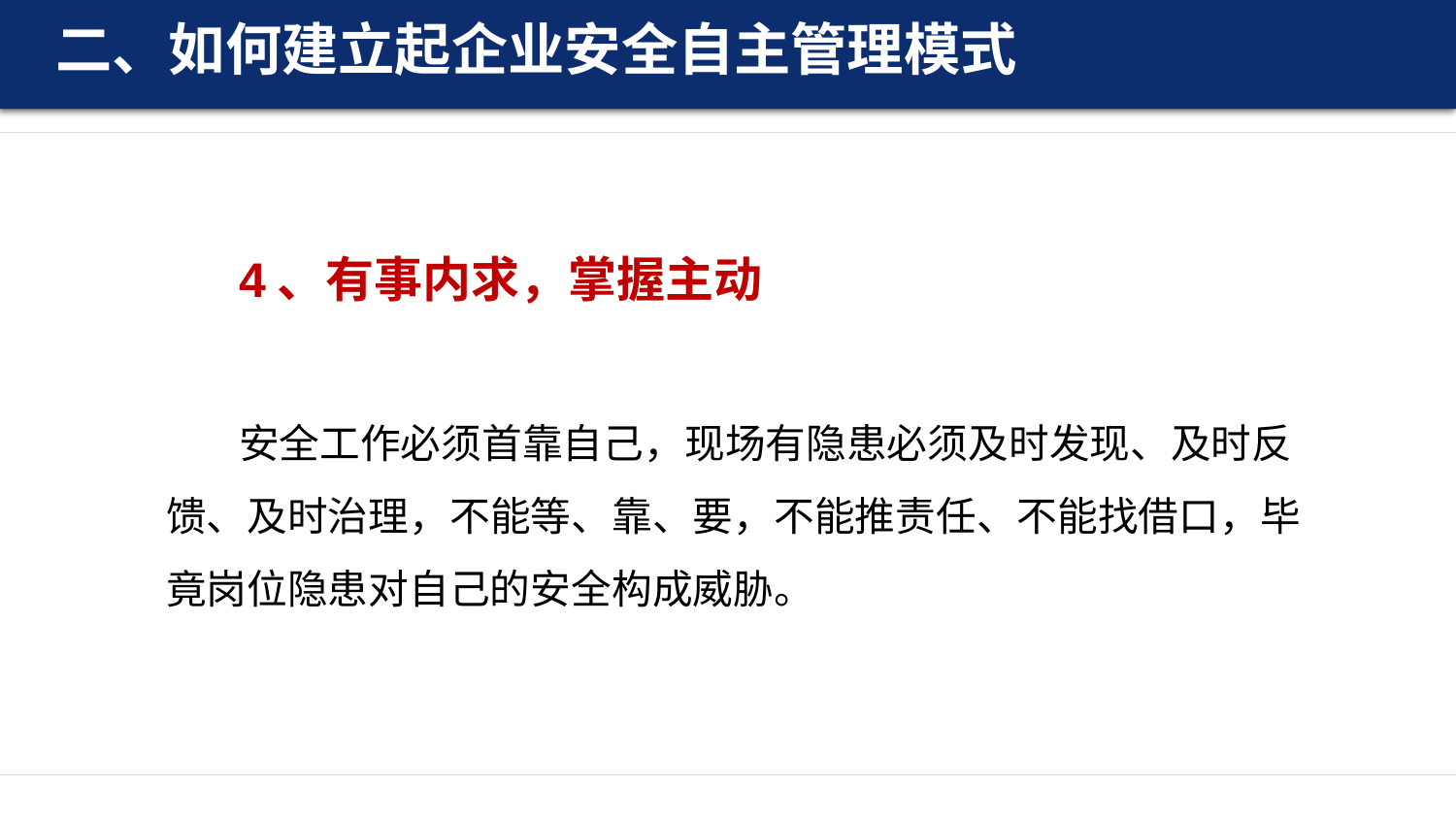

二、如何建立起企业安全自主管理模式
4、有事内求，掌握主动

安全工作必须首靠自己，现场有隐患必须及时发现、及时反馈、及时治理，不能等、靠、要，不能推责任、不能找借口，毕竟岗位隐患对自己的安全构成威胁。